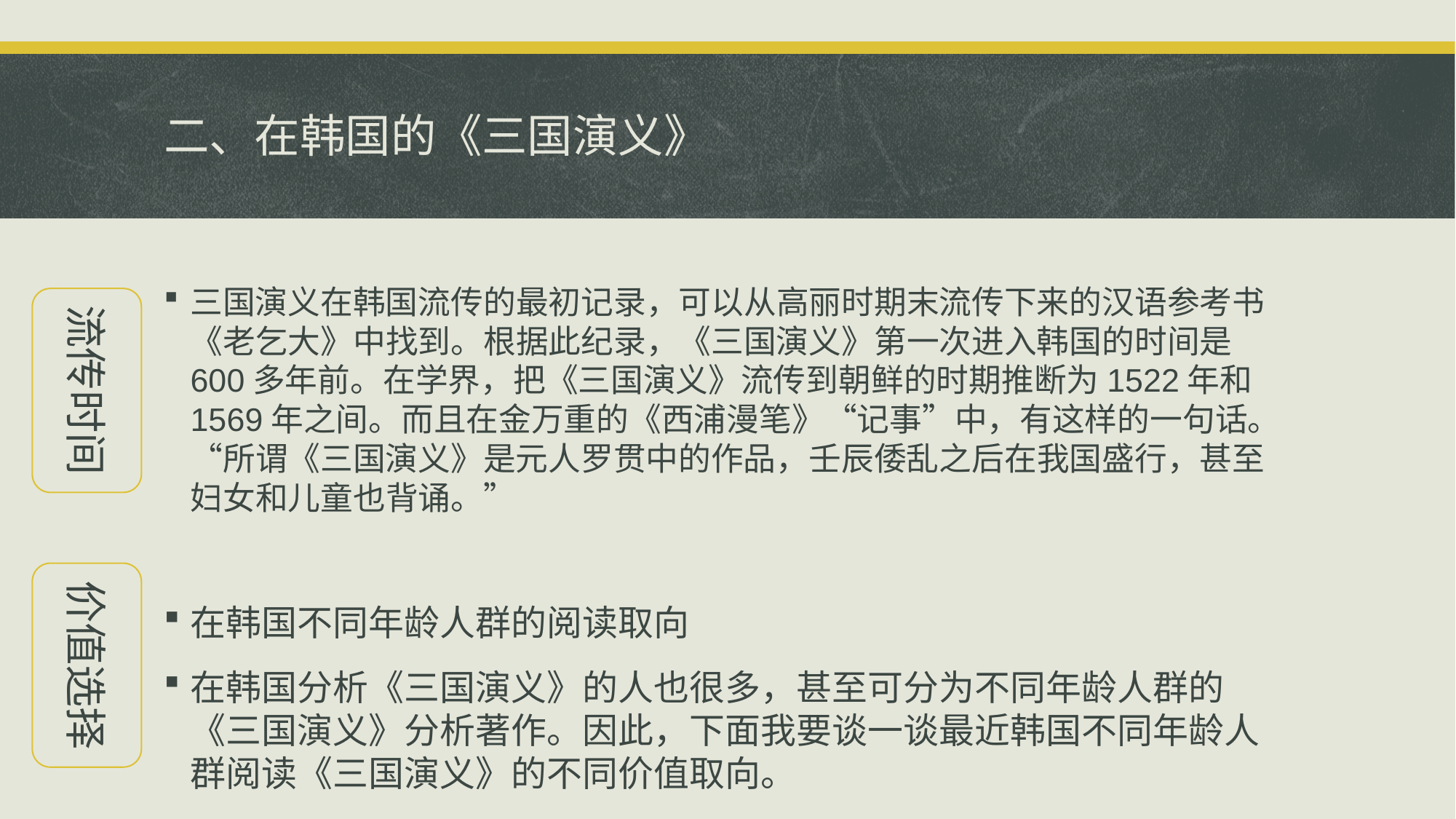

# 二、在韩国的《三国演义》
三国演义在韩国流传的最初记录，可以从高丽时期末流传下来的汉语参考书《老乞大》中找到。根据此纪录，《三国演义》第一次进入韩国的时间是600多年前。在学界，把《三国演义》流传到朝鲜的时期推断为1522年和1569年之间。而且在金万重的《西浦漫笔》“记事”中，有这样的一句话。“所谓《三国演义》是元人罗贯中的作品，壬辰倭乱之后在我国盛行，甚至妇女和儿童也背诵。”

在韩国不同年龄人群的阅读取向
在韩国分析《三国演义》的人也很多，甚至可分为不同年龄人群的《三国演义》分析著作。因此，下面我要谈一谈最近韩国不同年龄人群阅读《三国演义》的不同价值取向。

流传时间
价值选择